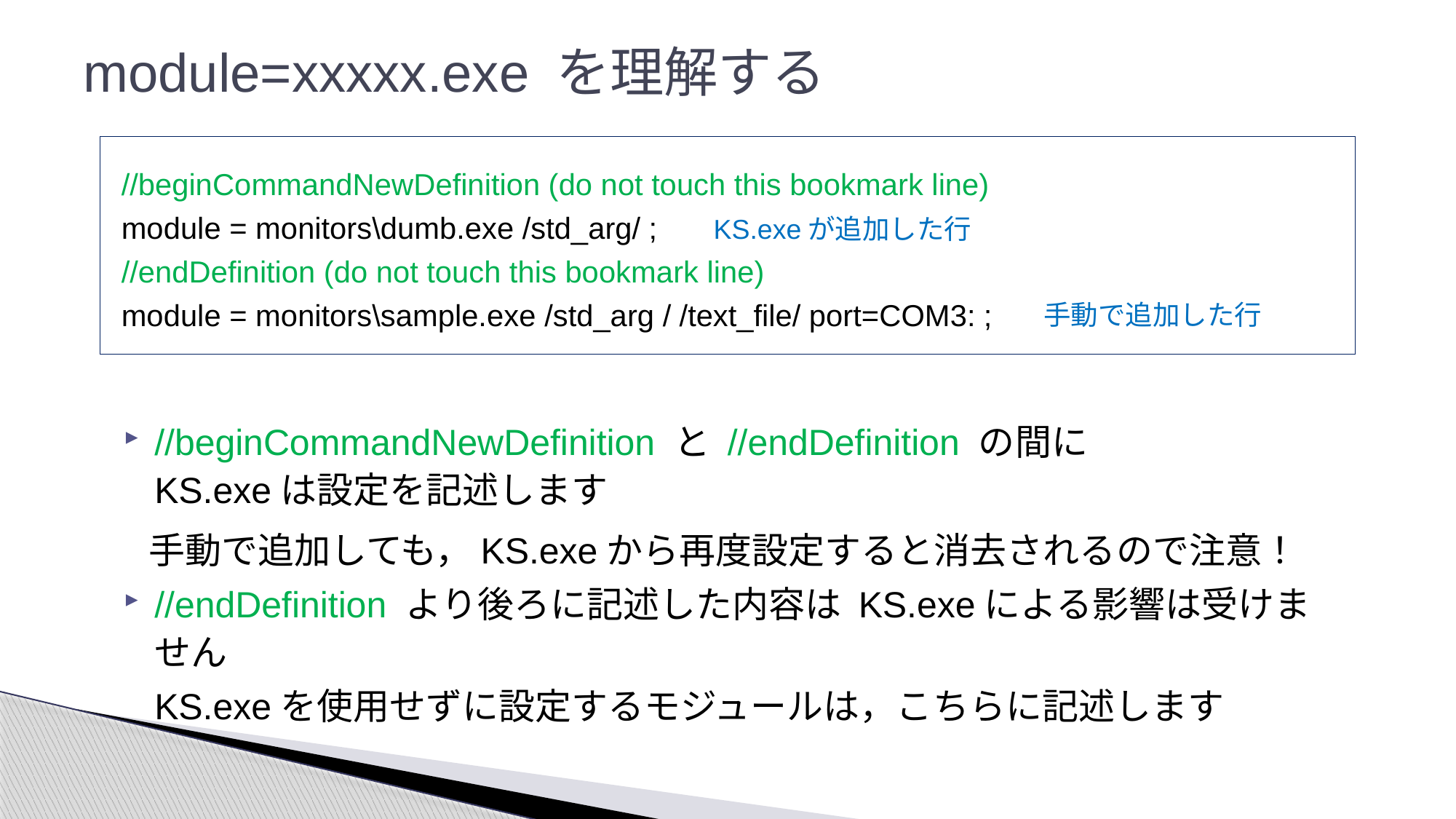

# module=xxxxx.exe を理解する
//beginCommandNewDefinition (do not touch this bookmark line)
module = monitors\dumb.exe /std_arg/ ;
//endDefinition (do not touch this bookmark line)
module = monitors\sample.exe /std_arg / /text_file/ port=COM3: ;
KS.exeが追加した行
手動で追加した行
//beginCommandNewDefinition と //endDefinition の間に
KS.exeは設定を記述します
  手動で追加しても，KS.exeから再度設定すると消去されるので注意！
//endDefinition より後ろに記述した内容は KS.exeによる影響は受けません
   KS.exeを使用せずに設定するモジュールは，こちらに記述します